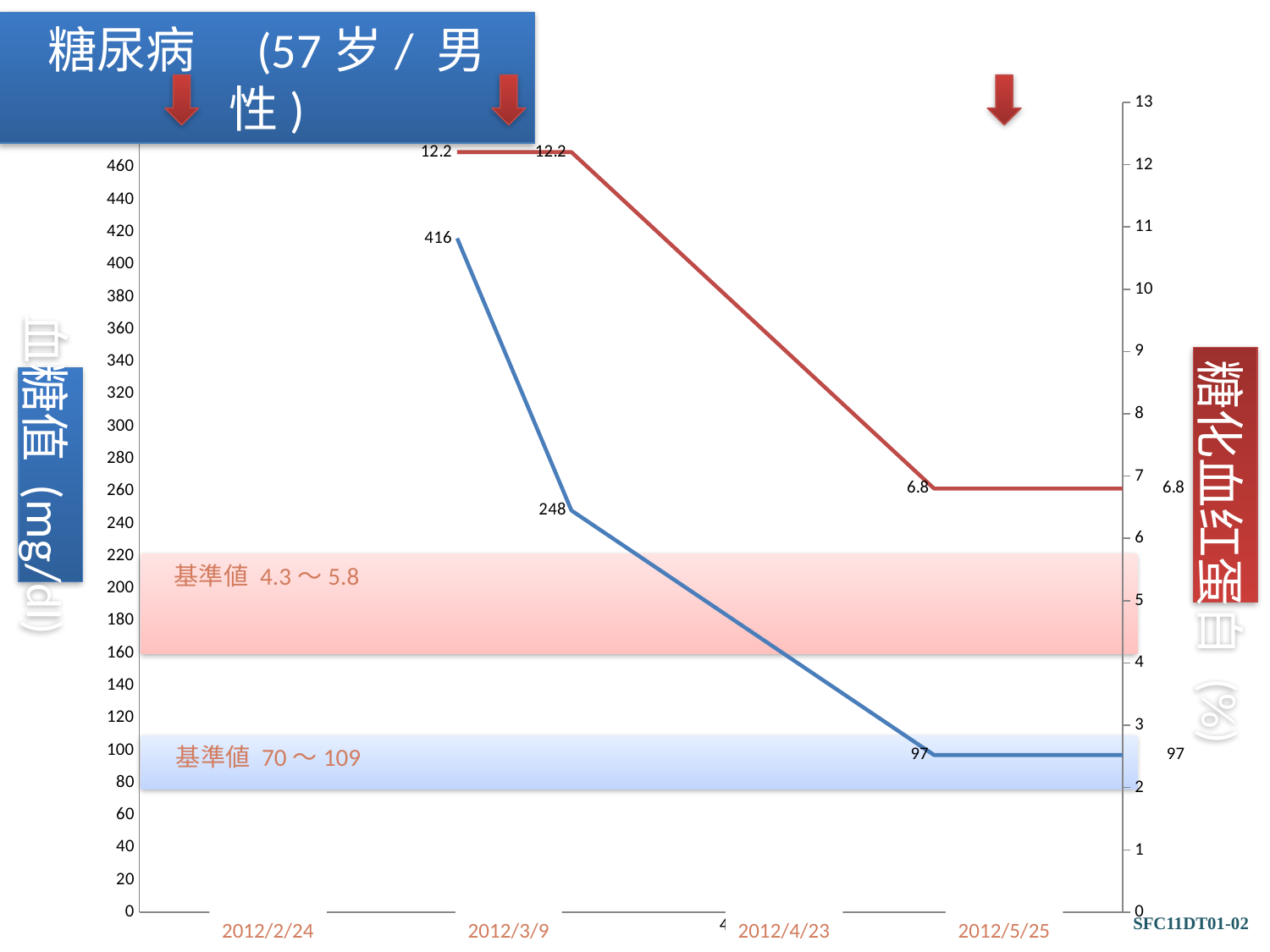

糖尿病　(57岁/ 男性)

### Chart

| Category | 血糖値 | ヘモグロビンA1c |
|---|---|---|
| 40963 | 416.0 | 12.2 |
| 40977 | 248.0 | 12.2 |
| 41022 | 97.0 | 6.8 |
| 41054 | 97.0 | 6.8 |
糖化血红蛋白 (%)
血糖值 (mg/dl)
基準値 4.3～5.8

基準値 70～109

2012/2/24
2012/3/9
2012/4/23
2012/5/25